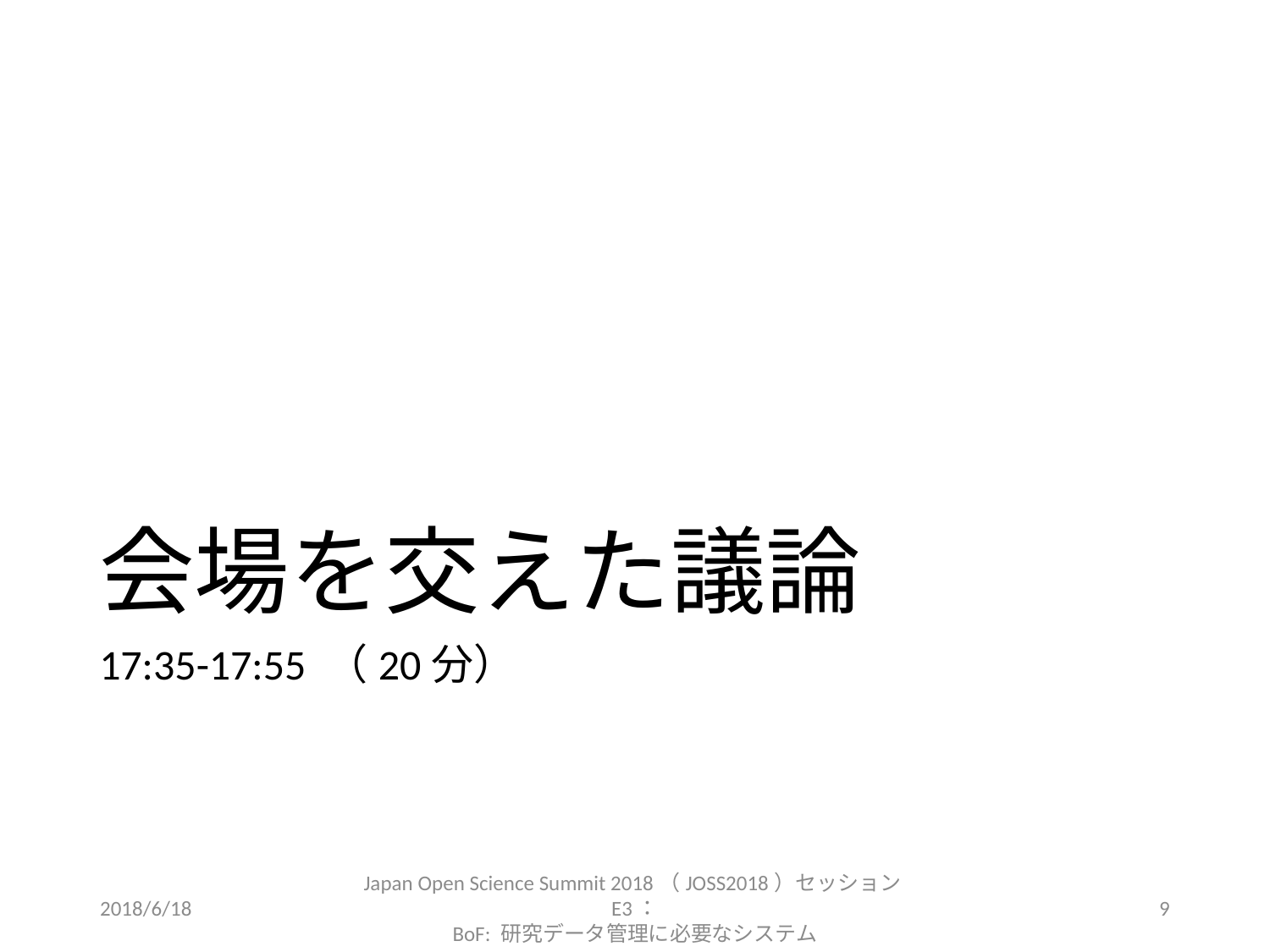

# 会場を交えた議論
17:35-17:55 （20分）
2018/6/18
Japan Open Science Summit 2018（JOSS2018）セッションE3：
BoF: 研究データ管理に必要なシステム
9